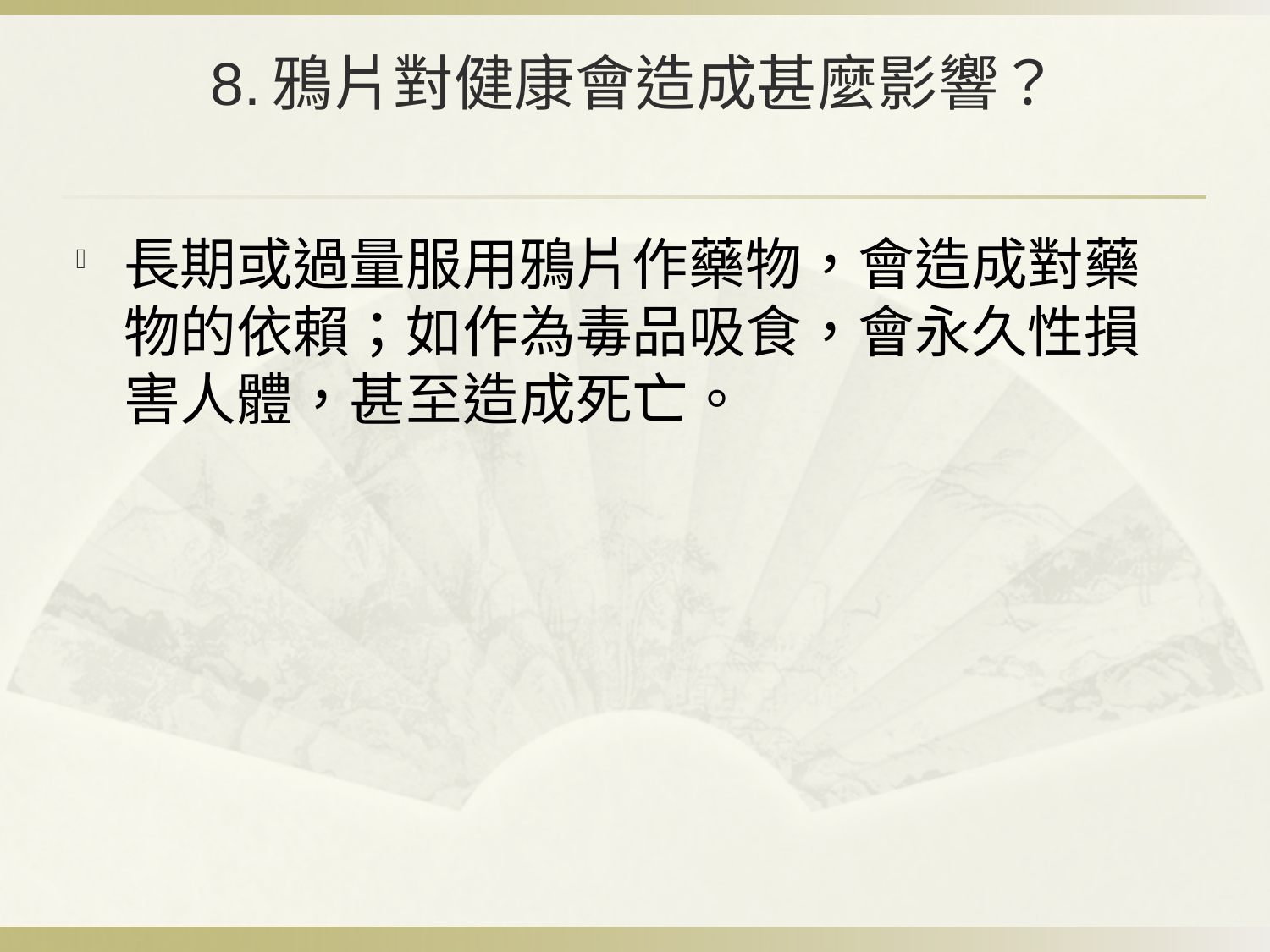

# 8.鴉片對健康會造成甚麼影響？
長期或過量服用鴉片作藥物，會造成對藥物的依賴；如作為毒品吸食，會永久性損害人體，甚至造成死亡。